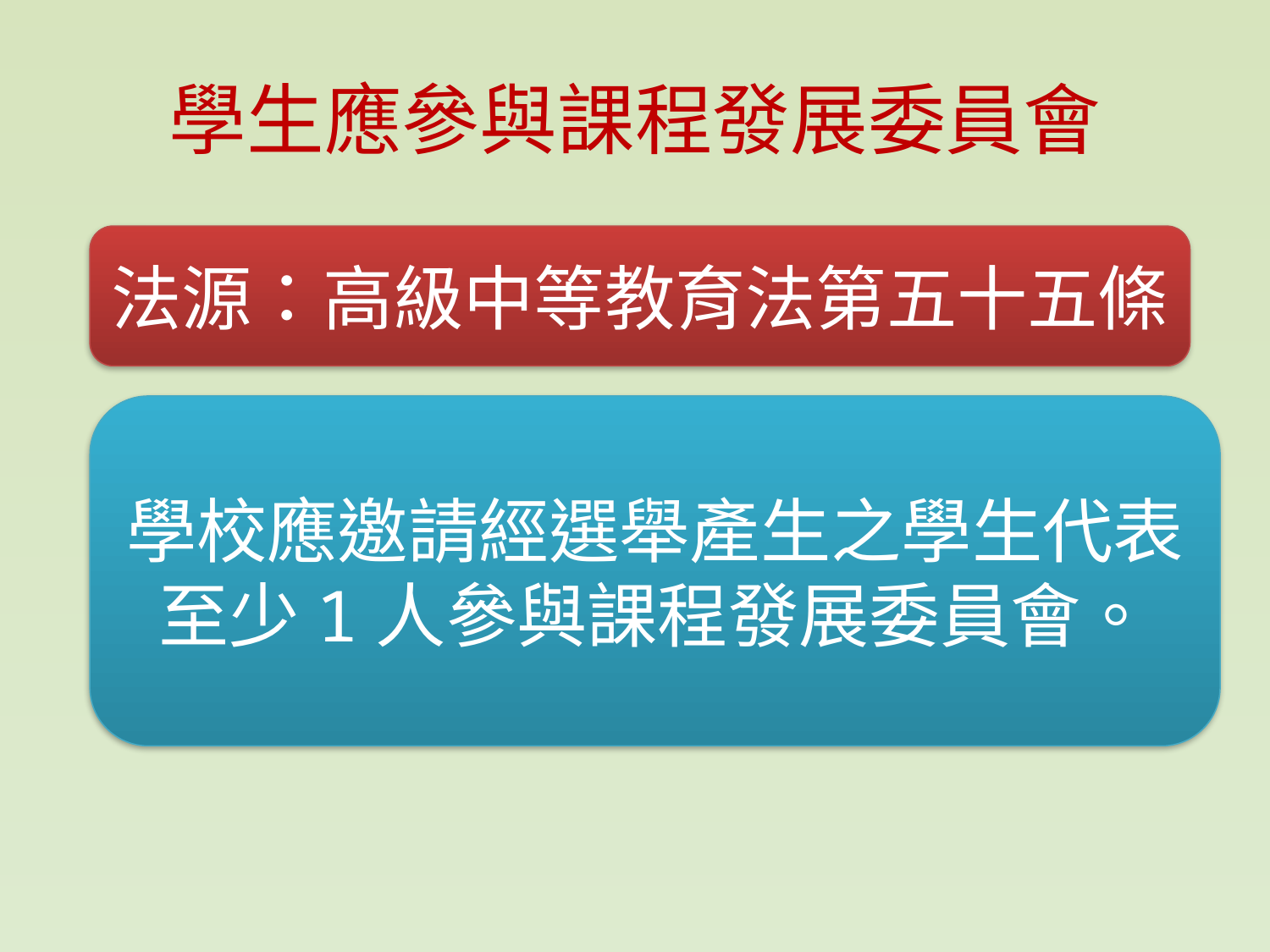

# 學生應參與課程發展委員會
法源：高級中等教育法第五十五條
學校應邀請經選舉產生之學生代表至少1人參與課程發展委員會。